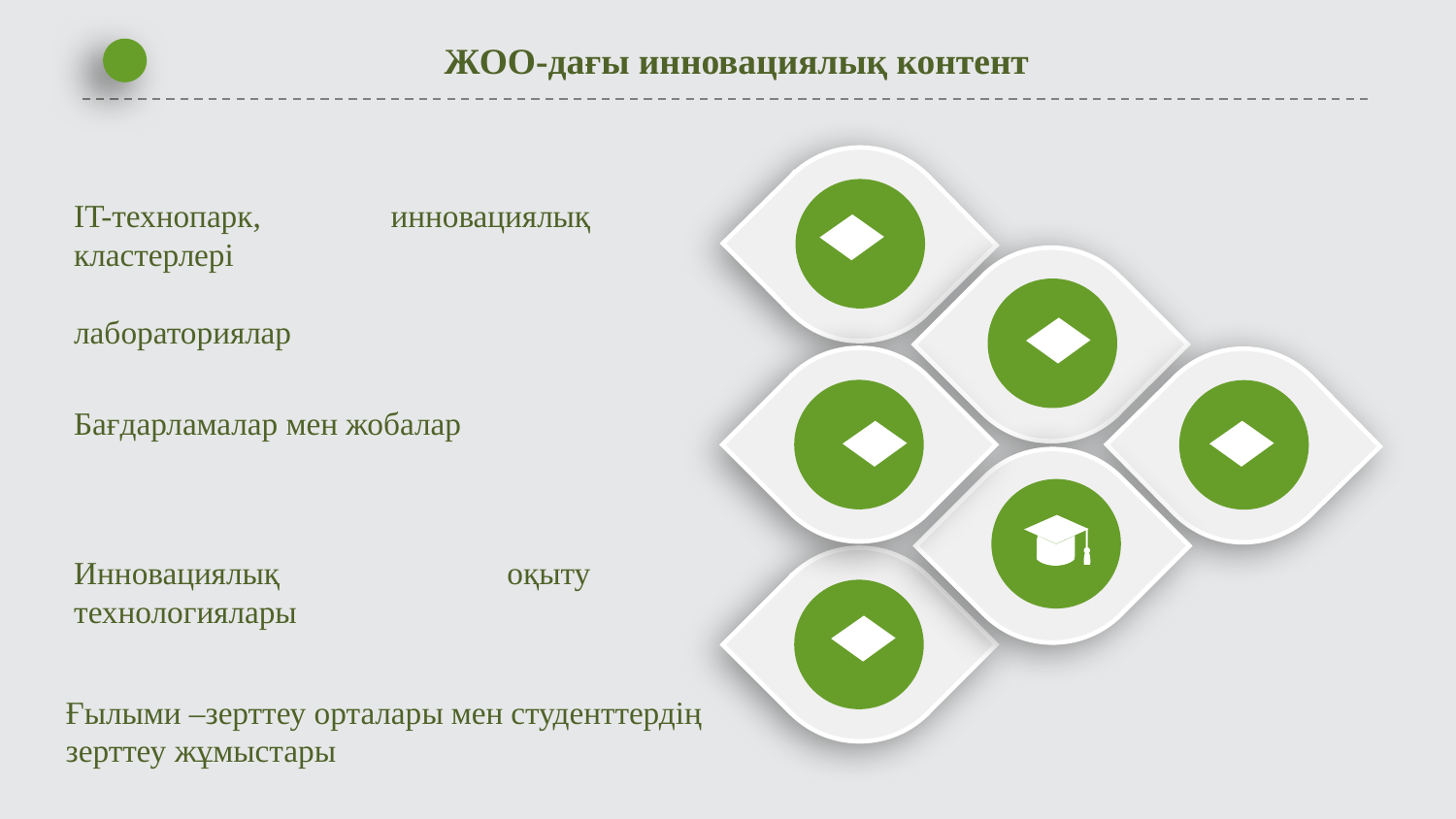

ЖОО-дағы инновациялық контент

IT-технопарк, инновациялық кластерлері

лабораториялар

Бағдарламалар мен жобалар

Инновациялық оқыту технологиялары

Ғылыми –зерттеу орталары мен студенттердің зерттеу жұмыстары
延时符